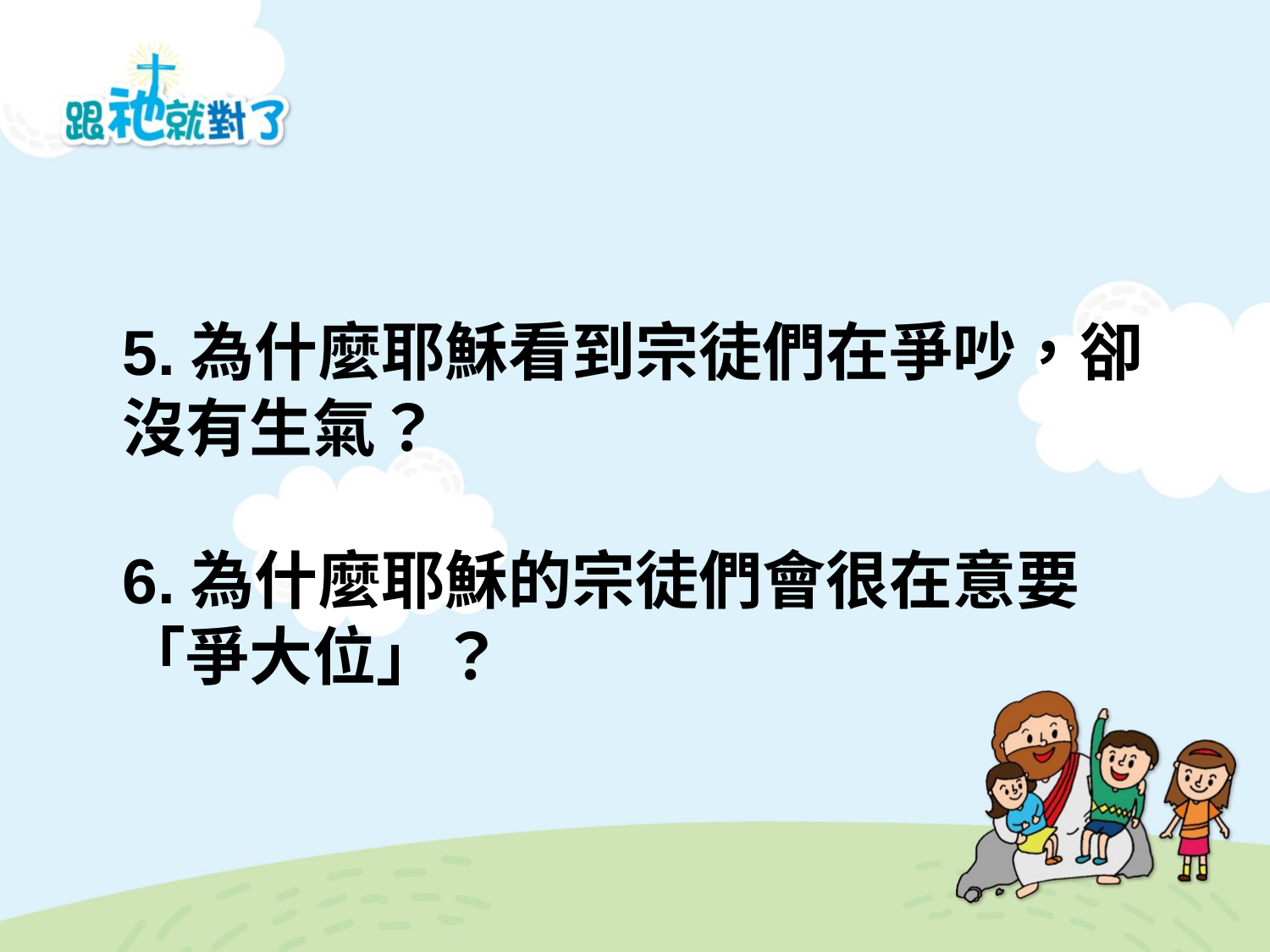

5.為什麼耶穌看到宗徒們在爭吵，卻沒有生氣？

6.為什麼耶穌的宗徒們會很在意要「爭大位」？